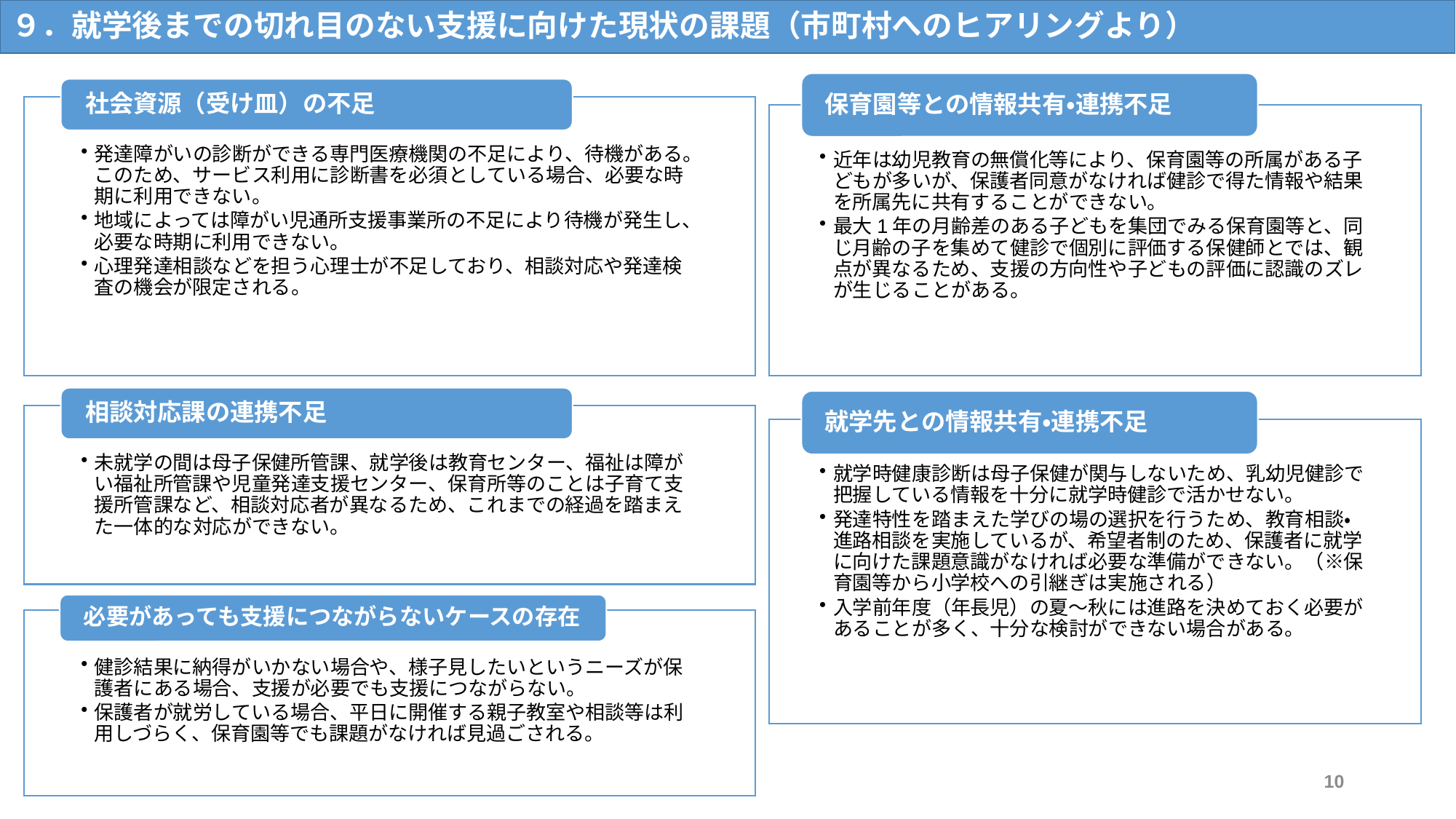

９．就学後までの切れ目のない支援に向けた現状の課題（市町村へのヒアリングより）
近年は幼児教育の無償化等により、保育園等の所属がある子どもが多いが、保護者同意がなければ健診で得た情報や結果を所属先に共有することができない。
最大1年の月齢差のある子どもを集団でみる保育園等と、同じ月齢の子を集めて健診で個別に評価する保健師とでは、観点が異なるため、支援の方向性や子どもの評価に認識のズレが生じることがある。
保育園等との情報共有・連携不足
就学時健康診断は母子保健が関与しないため、乳幼児健診で把握している情報を十分に就学時健診で活かせない。
発達特性を踏まえた学びの場の選択を行うため、教育相談・進路相談を実施しているが、希望者制のため、保護者に就学に向けた課題意識がなければ必要な準備ができない。（※保育園等から小学校への引継ぎは実施される）
入学前年度（年長児）の夏～秋には進路を決めておく必要があることが多く、十分な検討ができない場合がある。
就学先との情報共有・連携不足
発達障がいの診断ができる専門医療機関の不足により、待機がある。このため、サービス利用に診断書を必須としている場合、必要な時期に利用できない。
地域によっては障がい児通所支援事業所の不足により待機が発生し、必要な時期に利用できない。
心理発達相談などを担う心理士が不足しており、相談対応や発達検査の機会が限定される。
社会資源（受け皿）の不足
未就学の間は母子保健所管課、就学後は教育センター、福祉は障がい福祉所管課や児童発達支援センター、保育所等のことは子育て支援所管課など、相談対応者が異なるため、これまでの経過を踏まえた一体的な対応ができない。
相談対応課の連携不足
健診結果に納得がいかない場合や、様子見したいというニーズが保護者にある場合、支援が必要でも支援につながらない。
保護者が就労している場合、平日に開催する親子教室や相談等は利用しづらく、保育園等でも課題がなければ見過ごされる。
必要があっても支援につながらないケースの存在
10